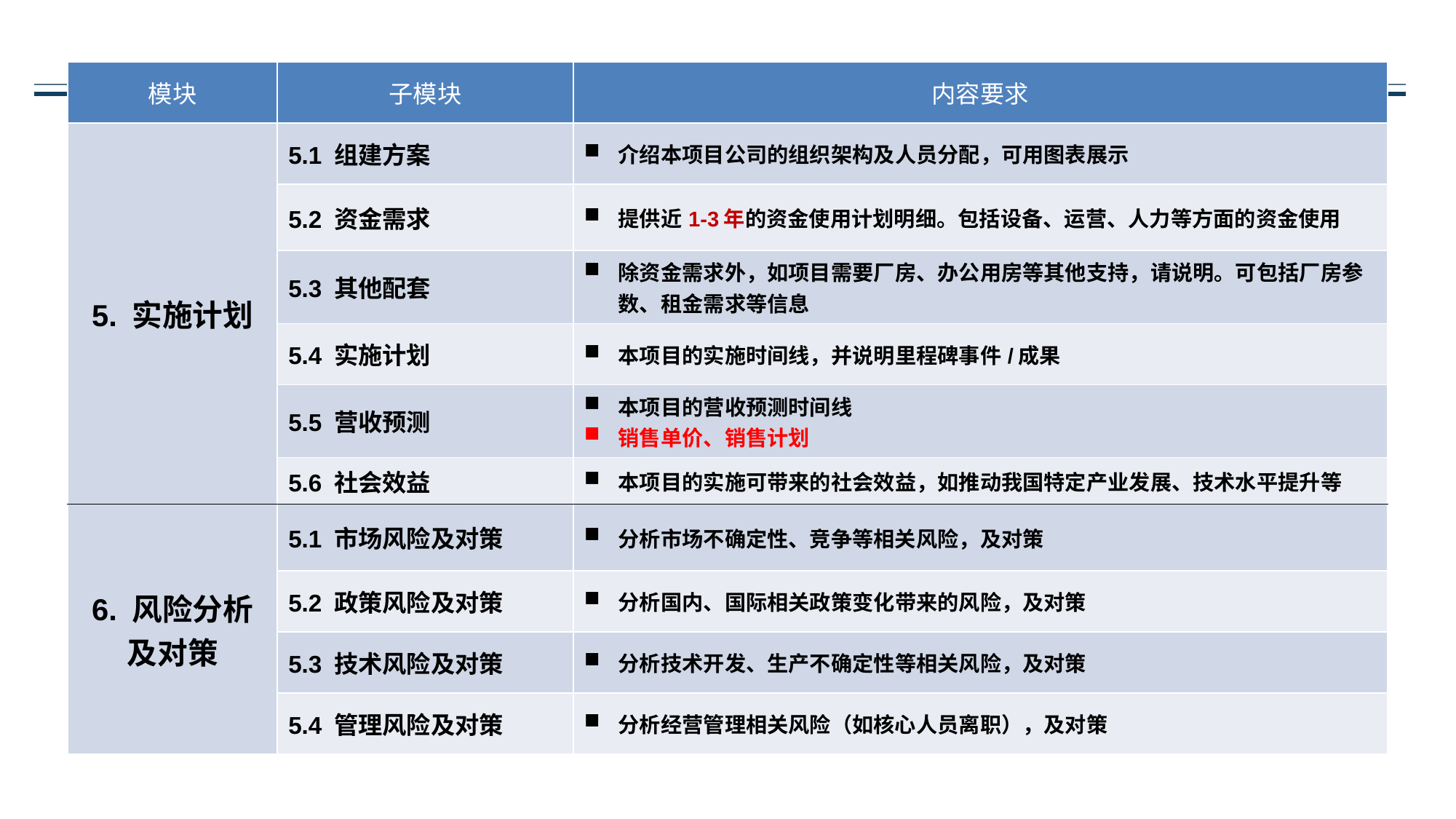

| 模块 | 子模块 | 内容要求 |
| --- | --- | --- |
| 5. 实施计划 | 5.1 组建方案 | 介绍本项目公司的组织架构及人员分配，可用图表展示 |
|  | 5.2 资金需求 | 提供近1-3年的资金使用计划明细。包括设备、运营、人力等方面的资金使用 |
|  | 5.3 其他配套 | 除资金需求外，如项目需要厂房、办公用房等其他支持，请说明。可包括厂房参数、租金需求等信息 |
|  | 5.4 实施计划 | 本项目的实施时间线，并说明里程碑事件/成果 |
|  | 5.5 营收预测 | 本项目的营收预测时间线 销售单价、销售计划 |
|  | 5.6 社会效益 | 本项目的实施可带来的社会效益，如推动我国特定产业发展、技术水平提升等 |
| 6. 风险分析及对策 | 5.1 市场风险及对策 | 分析市场不确定性、竞争等相关风险，及对策 |
|  | 5.2 政策风险及对策 | 分析国内、国际相关政策变化带来的风险，及对策 |
|  | 5.3 技术风险及对策 | 分析技术开发、生产不确定性等相关风险，及对策 |
|  | 5.4 管理风险及对策 | 分析经营管理相关风险（如核心人员离职），及对策 |